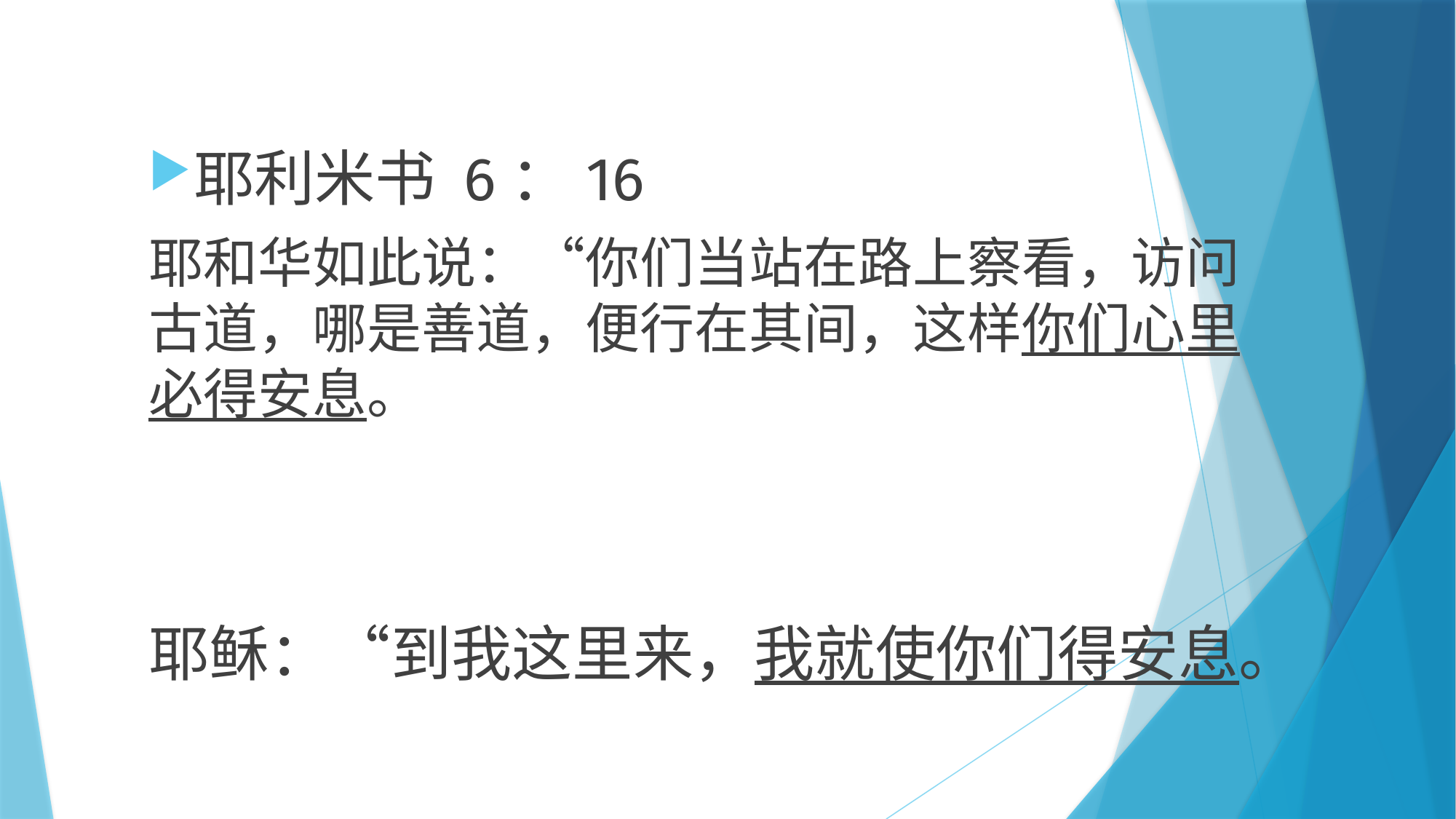

#
耶利米书 6：16
耶和华如此说：“你们当站在路上察看，访问古道，哪是善道，便行在其间，这样你们心里必得安息。

耶稣：“到我这里来，我就使你们得安息。